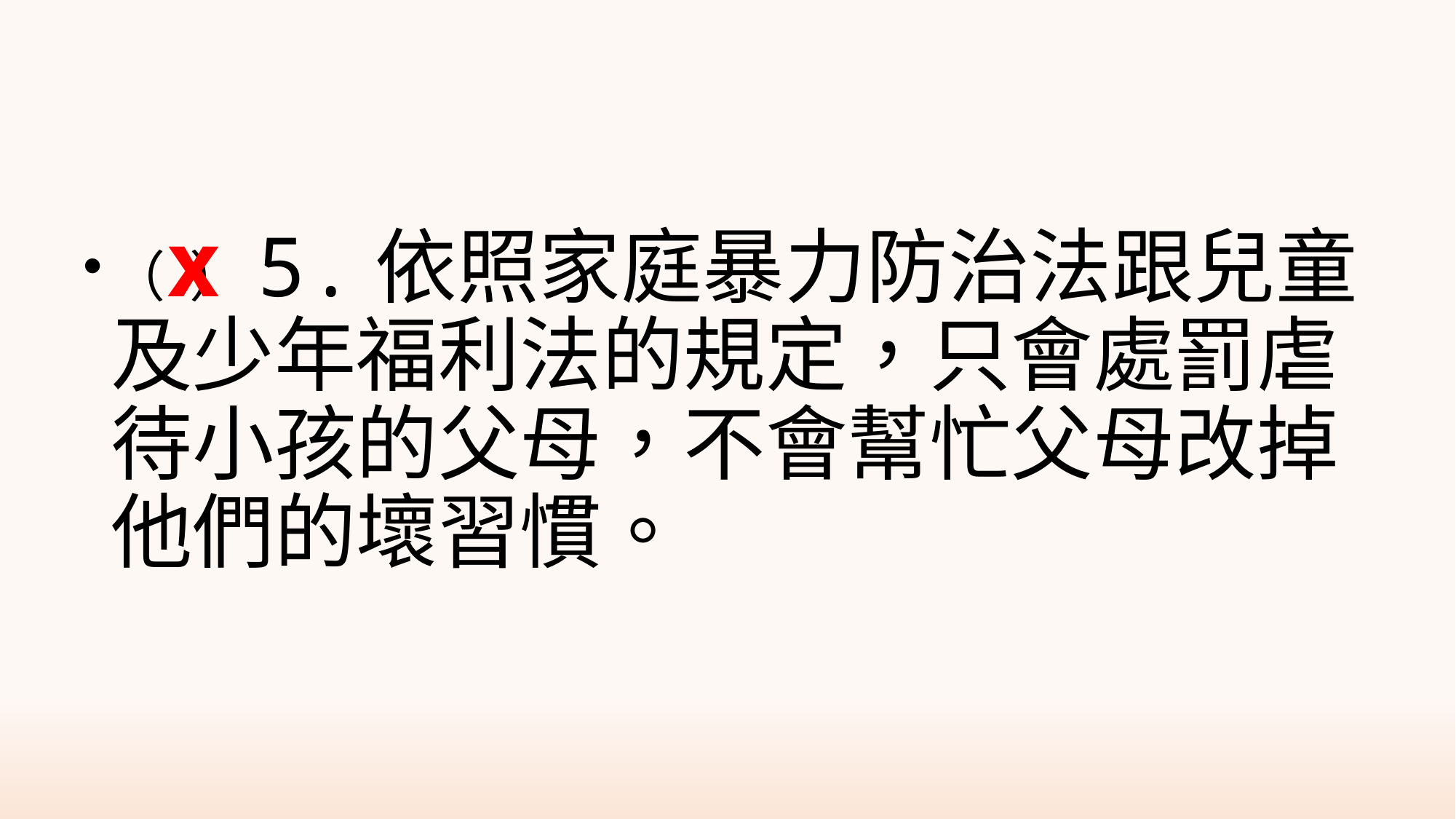

x
（  ）5.依照家庭暴力防治法跟兒童及少年福利法的規定，只會處罰虐待小孩的父母，不會幫忙父母改掉他們的壞習慣。